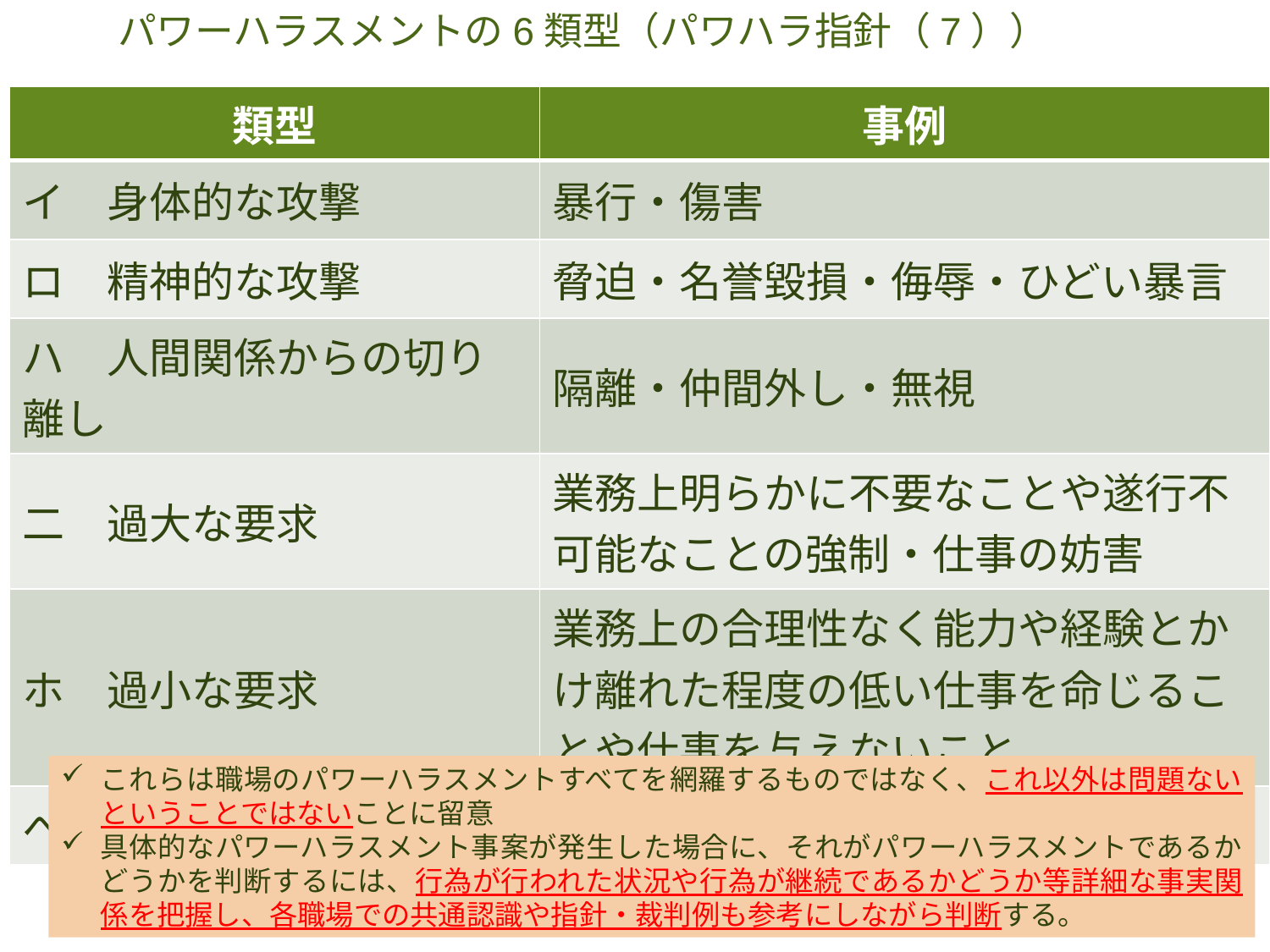

パワーハラスメントの6類型（パワハラ指針（7））
| 類型 | 事例 |
| --- | --- |
| イ　身体的な攻撃 | 暴行・傷害 |
| ロ　精神的な攻撃 | 脅迫・名誉毀損・侮辱・ひどい暴言 |
| ハ　人間関係からの切り離し | 隔離・仲間外し・無視 |
| 二　過大な要求 | 業務上明らかに不要なことや遂行不可能なことの強制・仕事の妨害 |
| ホ　過小な要求 | 業務上の合理性なく能力や経験とかけ離れた程度の低い仕事を命じることや仕事を与えないこと |
| へ　個の侵害 | 私的なことに過度に立ち入ること |
これらは職場のパワーハラスメントすべてを網羅するものではなく、これ以外は問題ないということではないことに留意
具体的なパワーハラスメント事案が発生した場合に、それがパワーハラスメントであるかどうかを判断するには、行為が行われた状況や行為が継続であるかどうか等詳細な事実関係を把握し、各職場での共通認識や指針・裁判例も参考にしながら判断する。